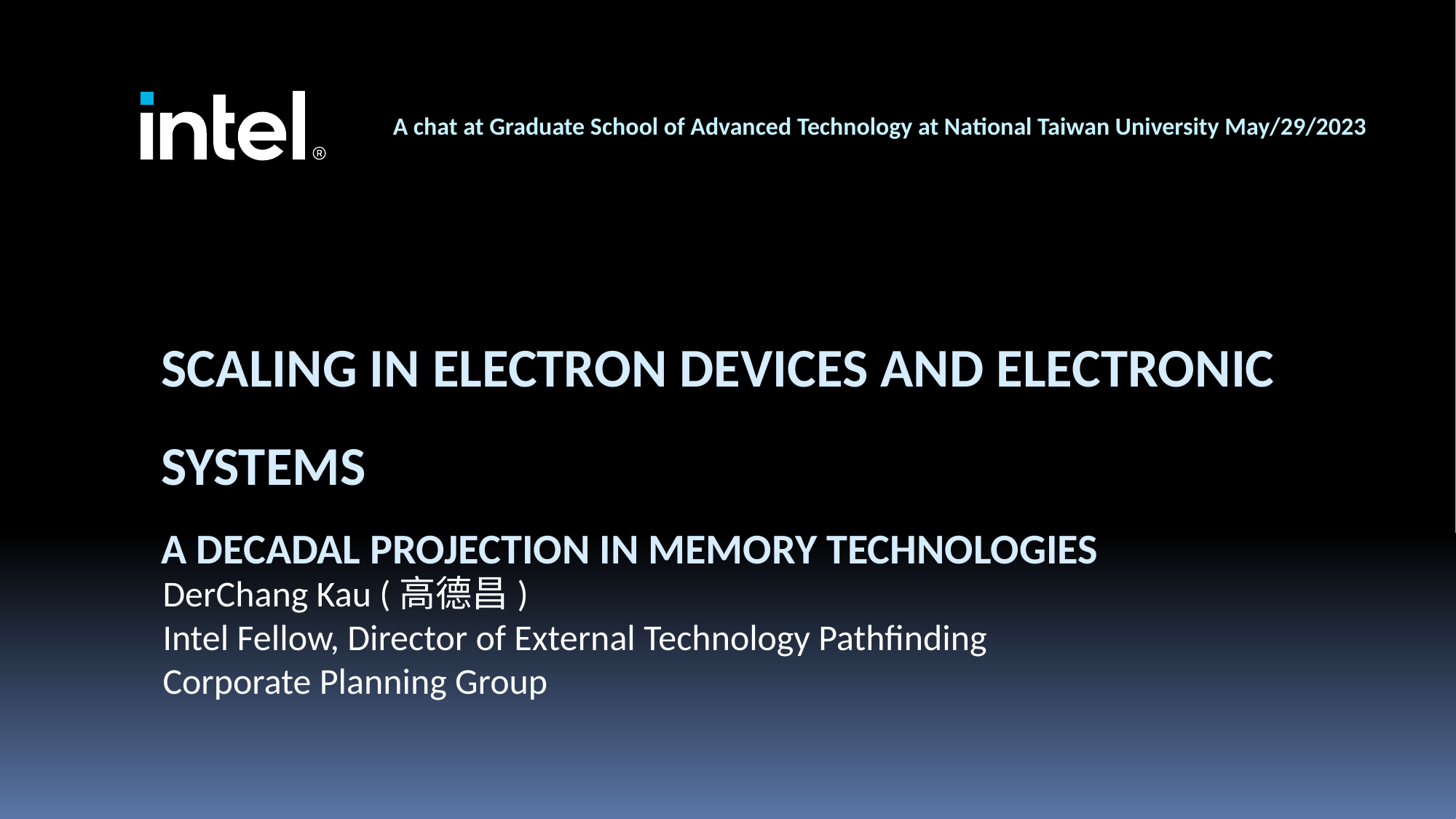

A chat at Graduate School of Advanced Technology at National Taiwan University May/29/2023
# Scaling in Electron Devices and Electronic Systems A decadal projection in memory technologies
DerChang Kau (高德昌)
Intel Fellow, Director of External Technology Pathfinding
Corporate Planning Group